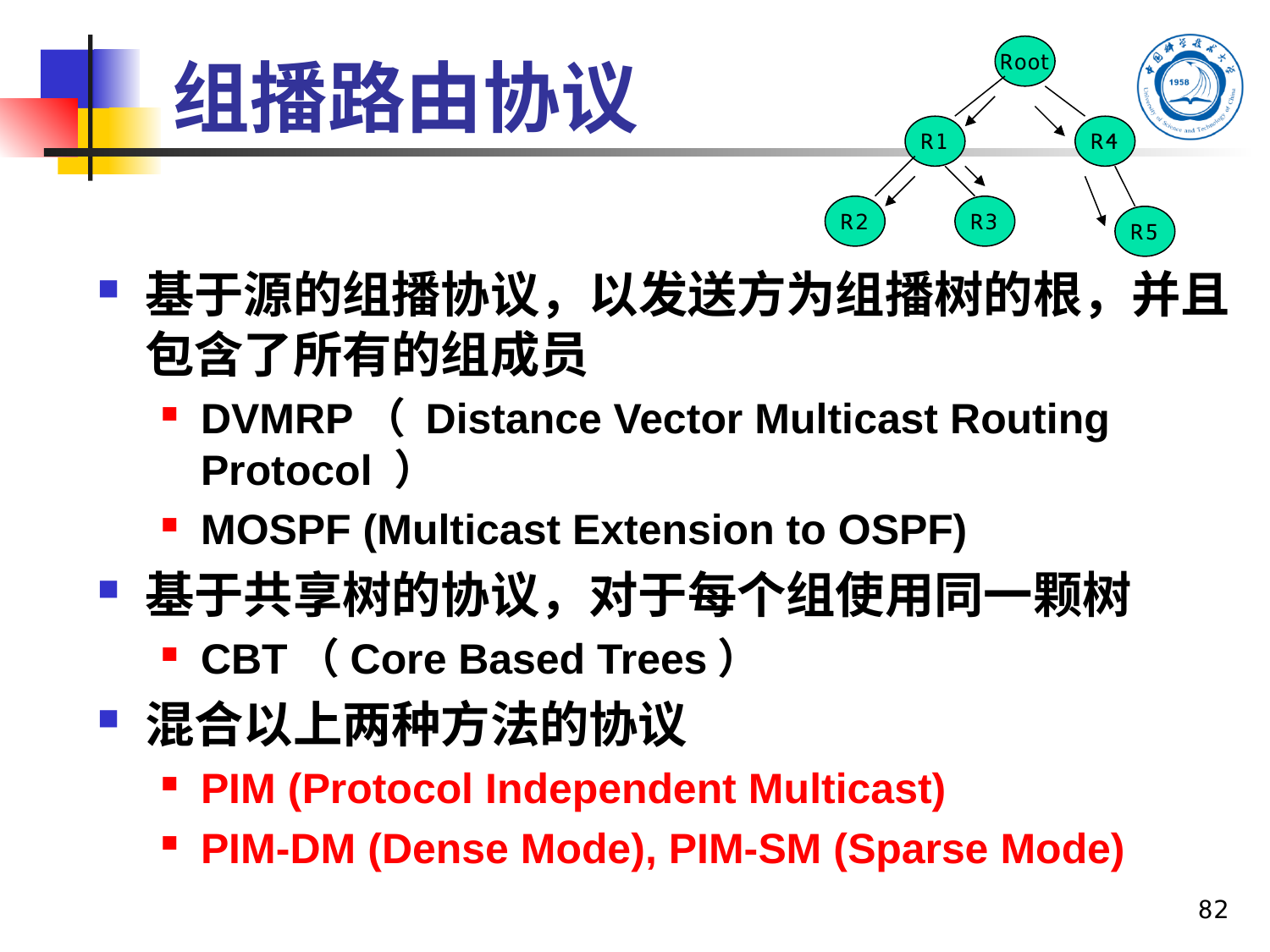

# 组播路由协议
Root

R1
R4

R2
R3
R5
基于源的组播协议，以发送方为组播树的根，并且包含了所有的组成员
DVMRP（ Distance Vector Multicast Routing Protocol ）
MOSPF (Multicast Extension to OSPF)
基于共享树的协议，对于每个组使用同一颗树
CBT（Core Based Trees）
混合以上两种方法的协议
PIM (Protocol Independent Multicast)
PIM-DM (Dense Mode), PIM-SM (Sparse Mode)
82